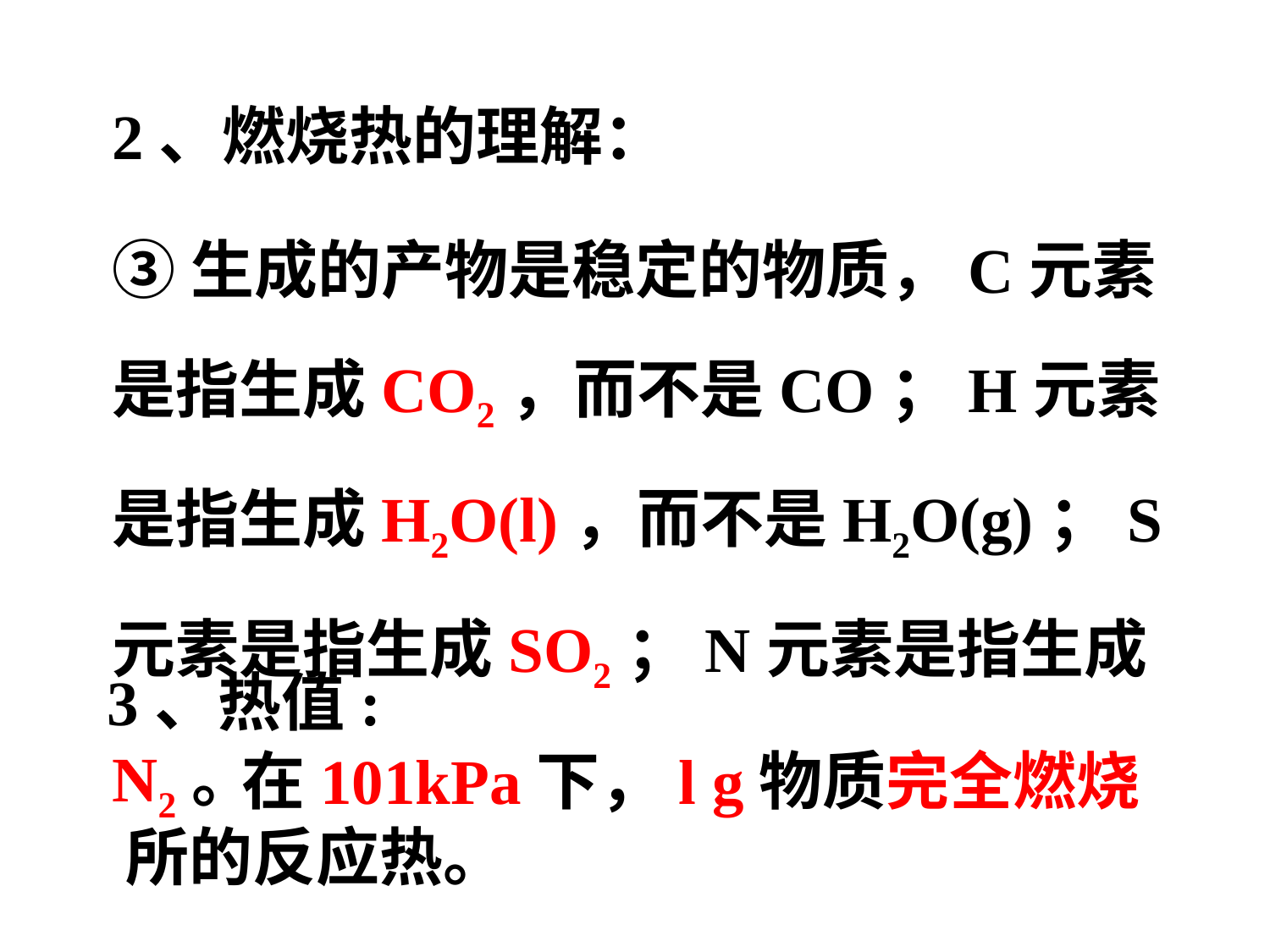

2、燃烧热的理解：
③生成的产物是稳定的物质，C元素是指生成CO2，而不是CO；H元素是指生成H2O(l)，而不是H2O(g)；S元素是指生成SO2；N元素是指生成N2。
3、热值:
       在101kPa下，l g物质完全燃烧所的反应热。